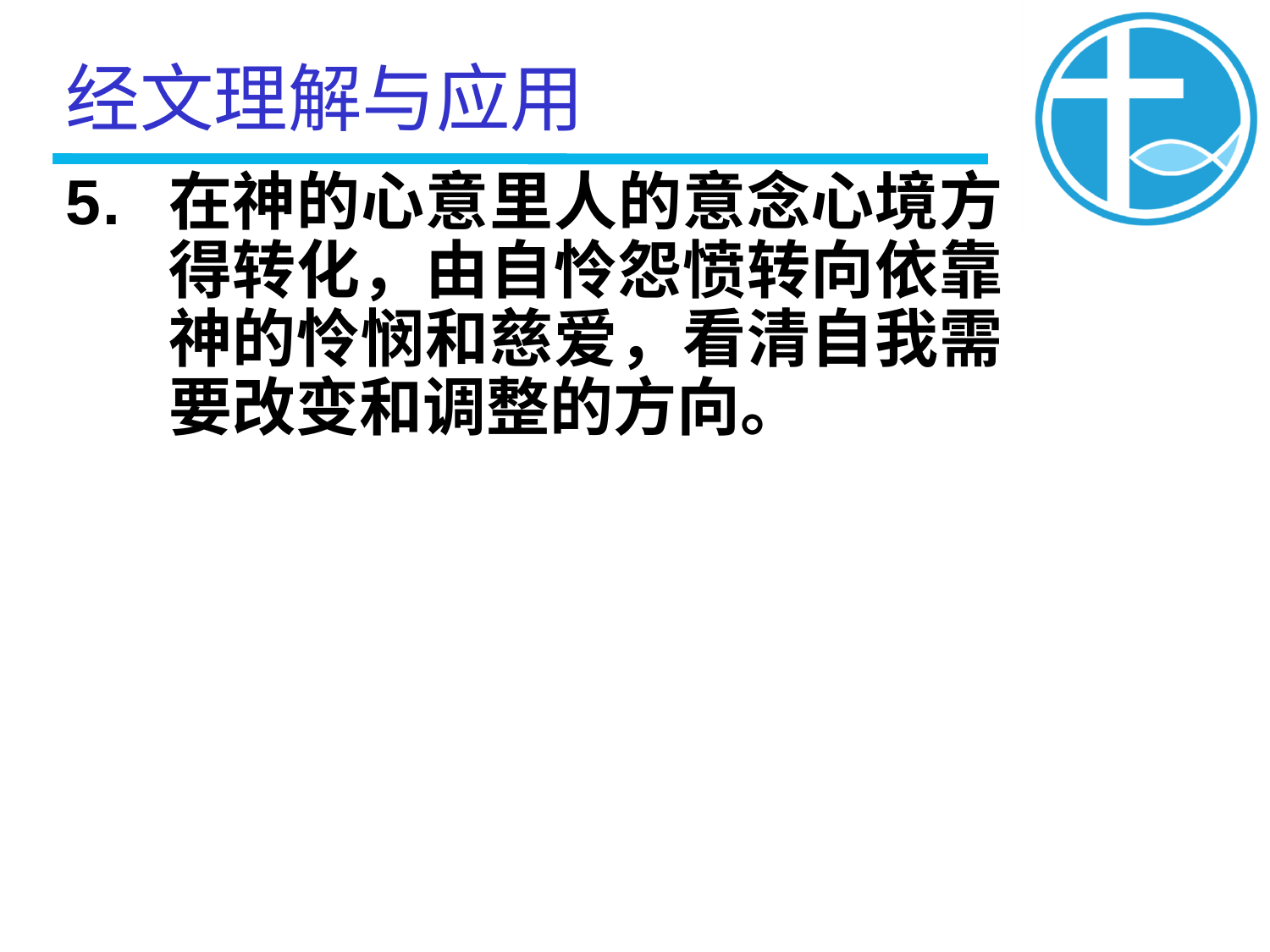

经文理解与应用

在神的心意里人的意念心境方得转化，由自怜怨愤转向依靠神的怜悯和慈爱，看清自我需要改变和调整的方向。